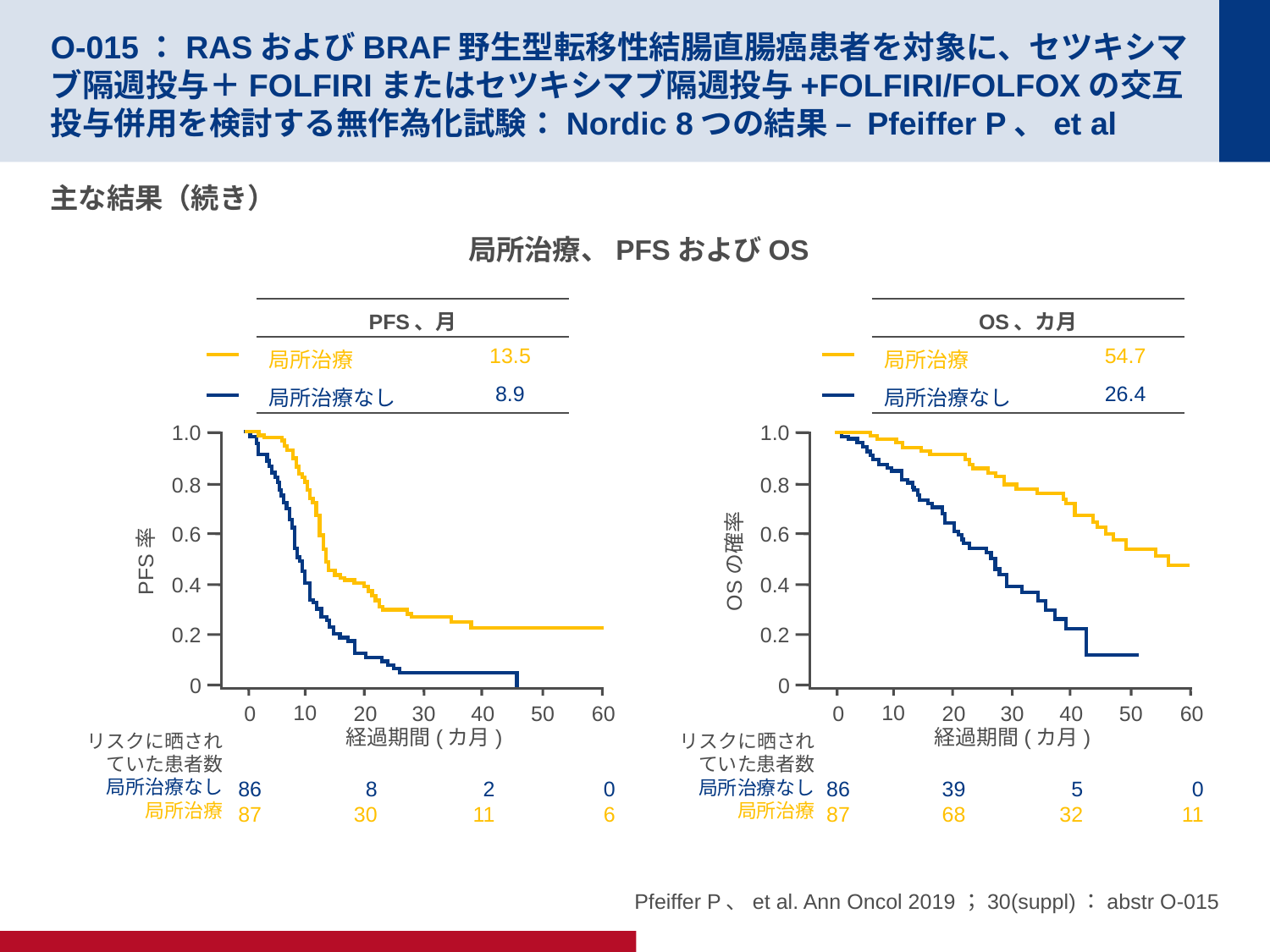

# O-015：RASおよびBRAF野生型転移性結腸直腸癌患者を対象に、セツキシマブ隔週投与＋FOLFIRIまたはセツキシマブ隔週投与+FOLFIRI/FOLFOXの交互投与併用を検討する無作為化試験：Nordic 8つの結果 – Pfeiffer P、et al
主な結果（続き）

局所治療、PFSおよびOS
| PFS、月 |  |
| --- | --- |
| 局所治療 | 13.5 |
| 局所治療なし | 8.9 |
| OS、カ月 |  |
| --- | --- |
| 局所治療 | 54.7 |
| 局所治療なし | 26.4 |
1.0

0.8

0.6

PFS率
0.4

0.2

0

0

86
87

10

20

8
30

30

40

2
11

50

60

0
6
経過期間(カ月)
リスクに晒され
ていた患者数
局所治療なし
局所治療

1.0

0.8

0.6

OSの確率
0.4

0.2

0

0

86
87

10

20

39
68

30

40

5
32

50

60

0
11
経過期間(カ月)
リスクに晒され
ていた患者数
局所治療なし
局所治療

Pfeiffer P、et al. Ann Oncol 2019；30(suppl)：abstr O-015